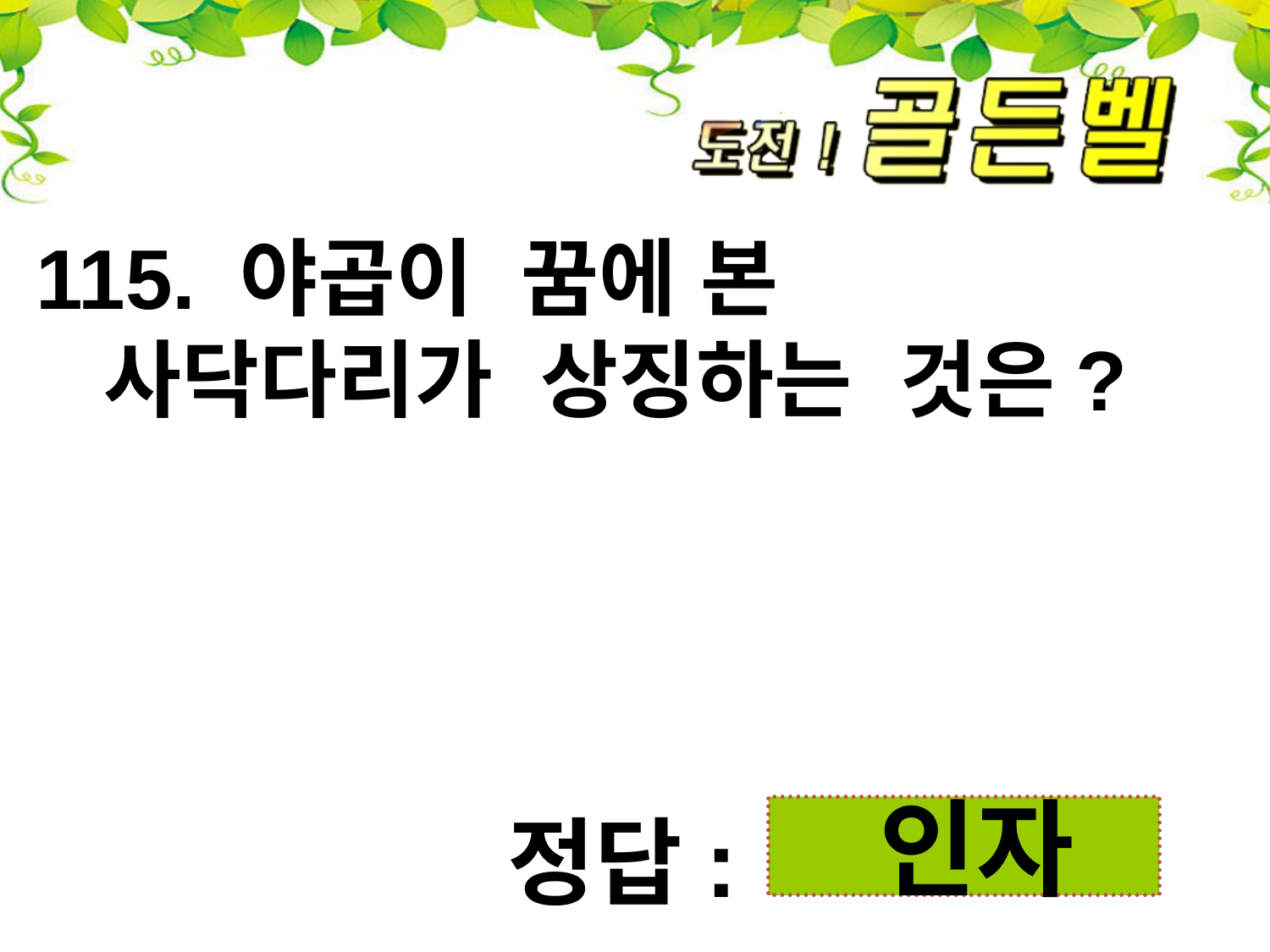

115. 야곱이  꿈에 본
   사닥다리가  상징하는  것은?
첨성대
정답:
 인자